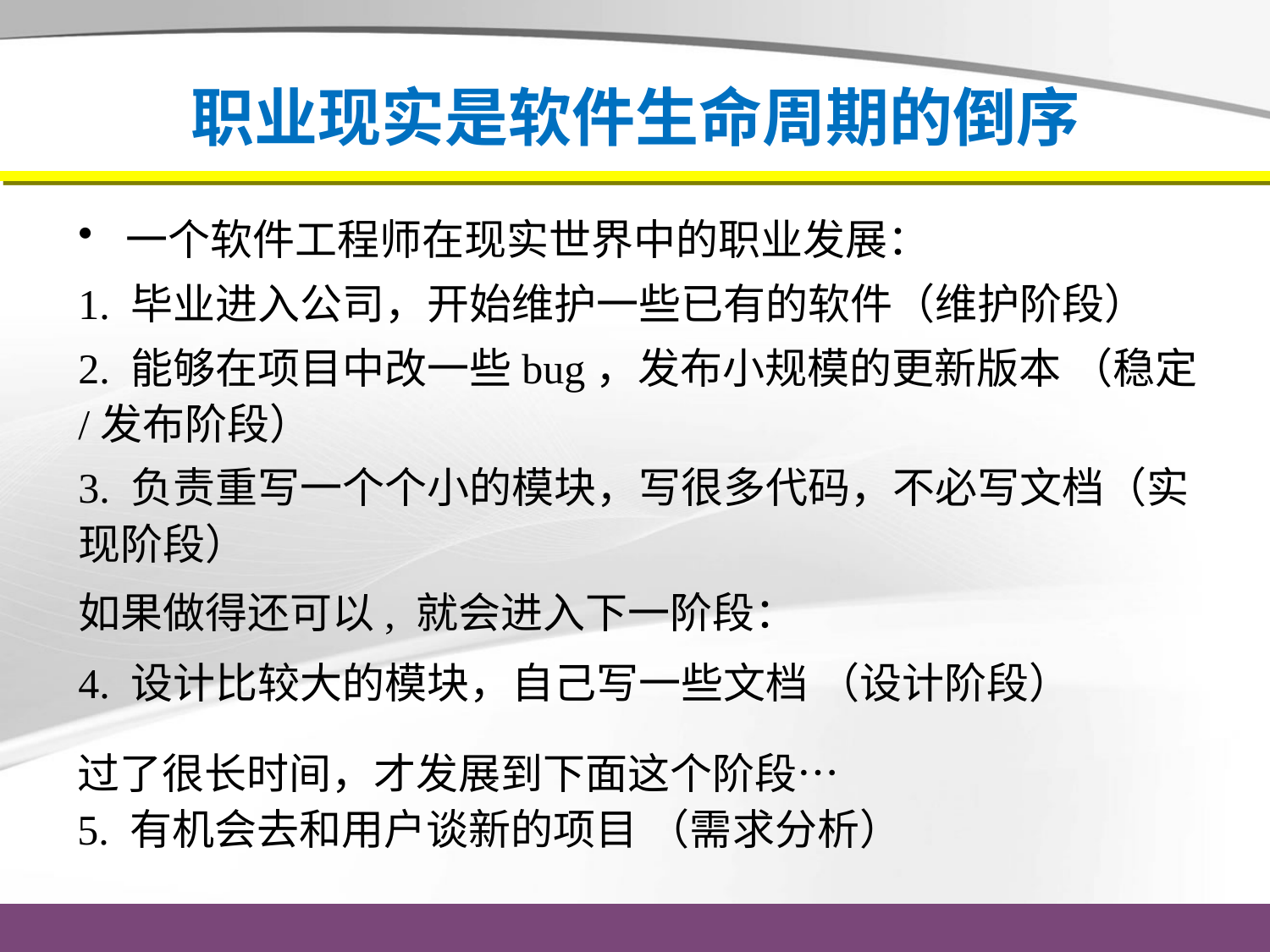

# 职业现实是软件生命周期的倒序
一个软件工程师在现实世界中的职业发展：
1. 毕业进入公司，开始维护一些已有的软件（维护阶段）
2. 能够在项目中改一些bug，发布小规模的更新版本 （稳定/发布阶段）
3. 负责重写一个个小的模块，写很多代码，不必写文档（实现阶段）
如果做得还可以, 就会进入下一阶段：
4. 设计比较大的模块，自己写一些文档 （设计阶段）
过了很长时间，才发展到下面这个阶段…
5. 有机会去和用户谈新的项目 （需求分析）